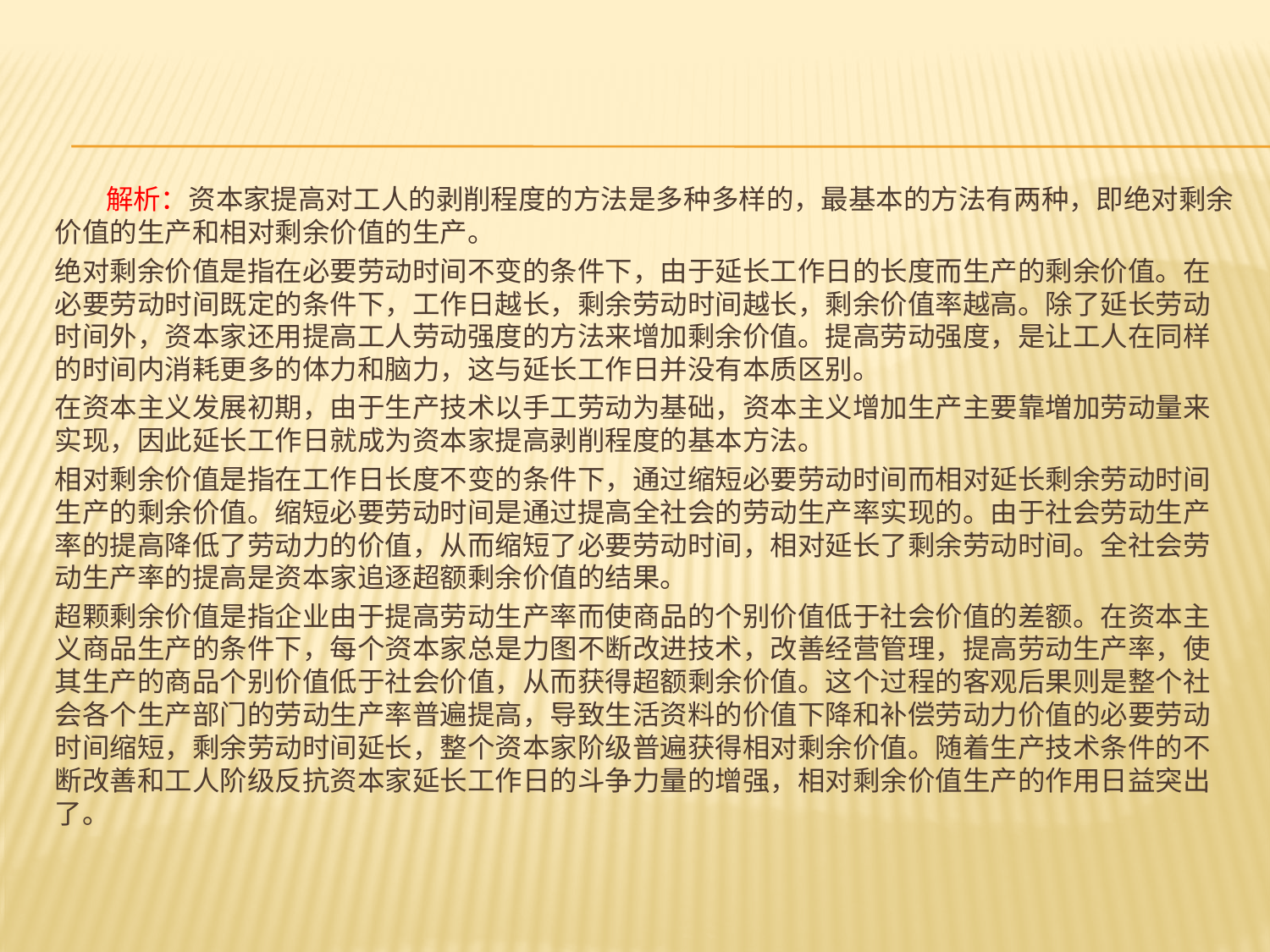

#
        解析：资本家提高对工人的剥削程度的方法是多种多样的，最基本的方法有两种，即绝对剩余价值的生产和相对剩余价值的生产。
绝对剩余价值是指在必要劳动时间不变的条件下，由于延长工作日的长度而生产的剩余价值。在必要劳动时间既定的条件下，工作日越长，剩余劳动时间越长，剩余价值率越高。除了延长劳动时间外，资本家还用提高工人劳动强度的方法来增加剩余价值。提高劳动强度，是让工人在同样的时间内消耗更多的体力和脑力，这与延长工作日并没有本质区别。
在资本主义发展初期，由于生产技术以手工劳动为基础，资本主义增加生产主要靠増加劳动量来实现，因此延长工作日就成为资本家提高剥削程度的基本方法。
相对剩余价值是指在工作日长度不变的条件下，通过缩短必要劳动时间而相对延长剩余劳动时间生产的剩余价值。缩短必要劳动时间是通过提高全社会的劳动生产率实现的。由于社会劳动生产率的提高降低了劳动力的价值，从而缩短了必要劳动时间，相对延长了剩余劳动时间。全社会劳动生产率的提高是资本家追逐超额剩余价值的结果。
超颗剩余价值是指企业由于提高劳动生产率而使商品的个别价值低于社会价值的差额。在资本主义商品生产的条件下，每个资本家总是力图不断改进技术，改善经营管理，提高劳动生产率，使其生产的商品个别价值低于社会价值，从而获得超额剩余价值。这个过程的客观后果则是整个社会各个生产部门的劳动生产率普遍提高，导致生活资料的价值下降和补偿劳动力价值的必要劳动时间缩短，剩余劳动时间延长，整个资本家阶级普遍获得相对剩余价值。随着生产技术条件的不断改善和工人阶级反抗资本家延长工作日的斗争力量的增强，相对剩余价值生产的作用日益突出了。